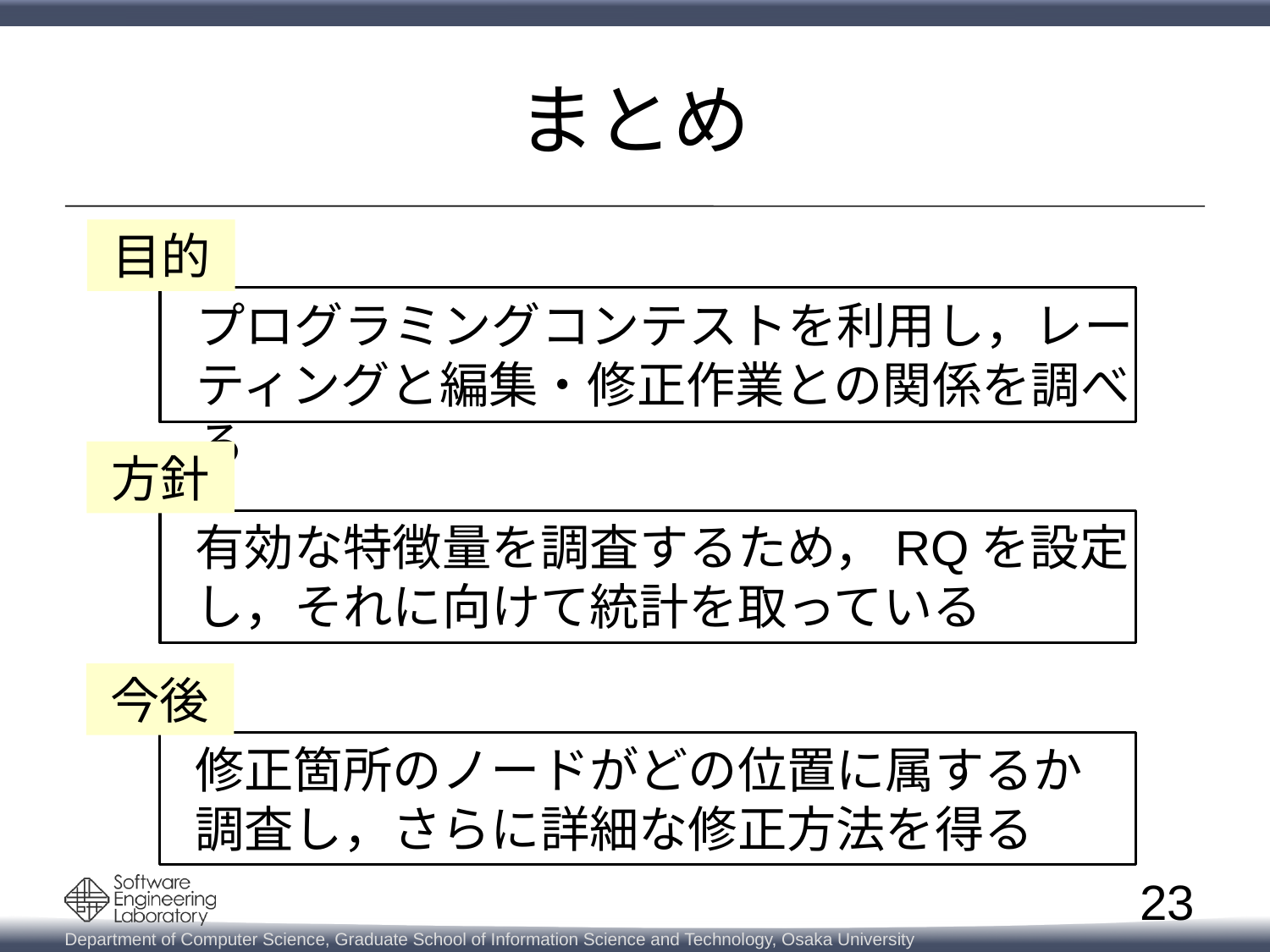

# まとめ
目的

プログラミングコンテストを利用し，レーティングと編集・修正作業との関係を調べる
方針

有効な特徴量を調査するため，RQを設定し，それに向けて統計を取っている
今後

修正箇所のノードがどの位置に属するか調査し，さらに詳細な修正方法を得る
23